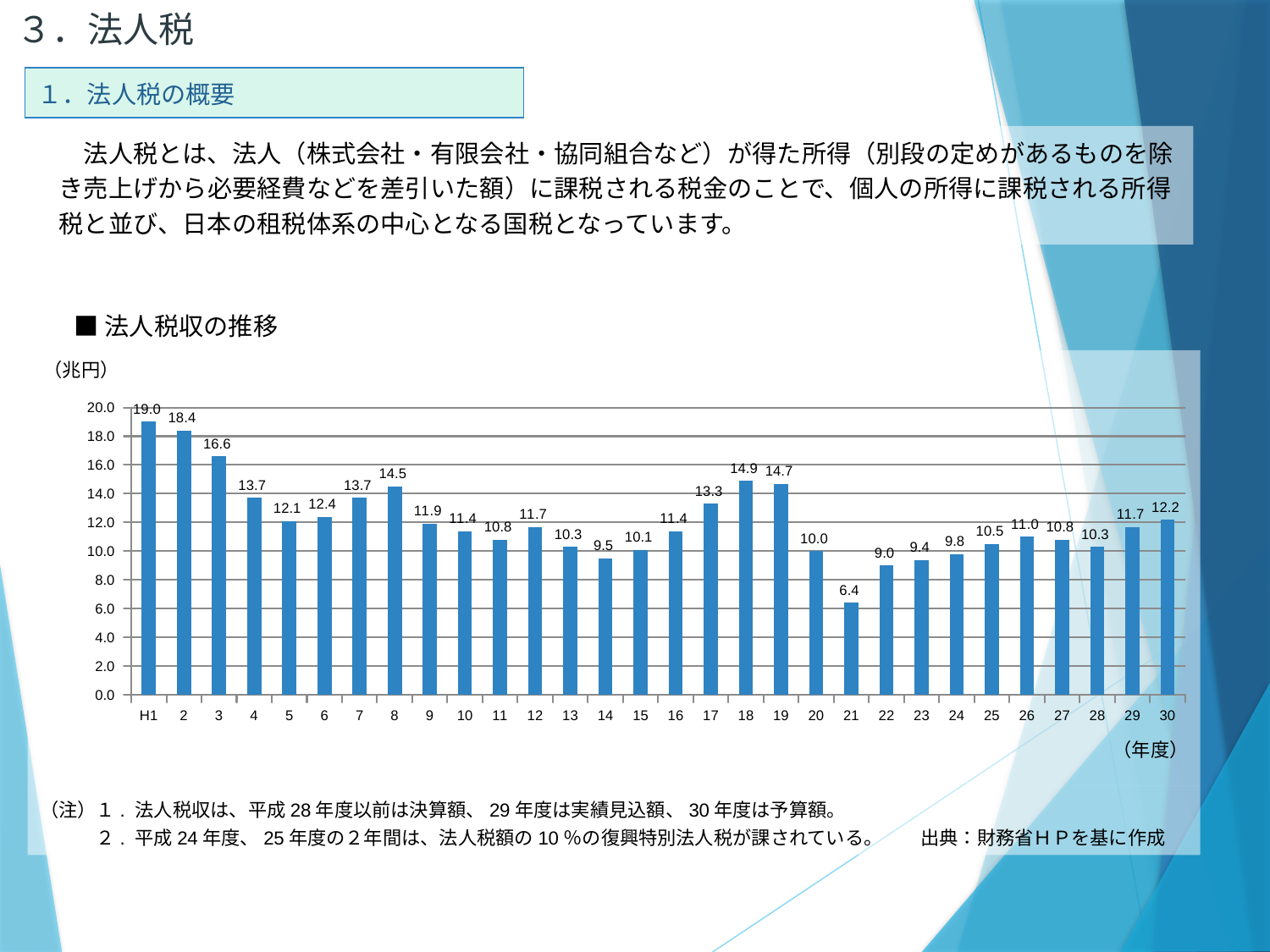

３．法人税
| １．法人税の概要 |
| --- |
　法人税とは、法人（株式会社・有限会社・協同組合など）が得た所得（別段の定めがあるものを除き売上げから必要経費などを差引いた額）に課税される税金のことで、個人の所得に課税される所得税と並び、日本の租税体系の中心となる国税となっています。
■法人税収の推移

### Chart

| Category | 系列 1 |
|---|---|
| H1 | 19.0 |
| 2 | 18.4 |
| 3 | 16.6 |
| 4 | 13.7 |
| 5 | 12.1 |
| 6 | 12.4 |
| 7 | 13.7 |
| 8 | 14.5 |
| 9 | 11.9 |
| 10 | 11.4 |
| 11 | 10.8 |
| 12 | 11.7 |
| 13 | 10.3 |
| 14 | 9.5 |
| 15 | 10.1 |
| 16 | 11.4 |
| 17 | 13.3 |
| 18 | 14.9 |
| 19 | 14.7 |
| 20 | 10.0 |
| 21 | 6.4 |
| 22 | 9.0 |
| 23 | 9.4 |
| 24 | 9.8 |
| 25 | 10.5 |
| 26 | 11.0 |
| 27 | 10.8 |
| 28 | 10.3 |
| 29 | 11.7 |
| 30 | 12.2 |
（兆円）
（年度）
（注）１. 法人税収は、平成28年度以前は決算額、29年度は実績見込額、30年度は予算額。
　　　２. 平成24年度、25年度の２年間は、法人税額の10％の復興特別法人税が課されている。　　出典：財務省ＨＰを基に作成